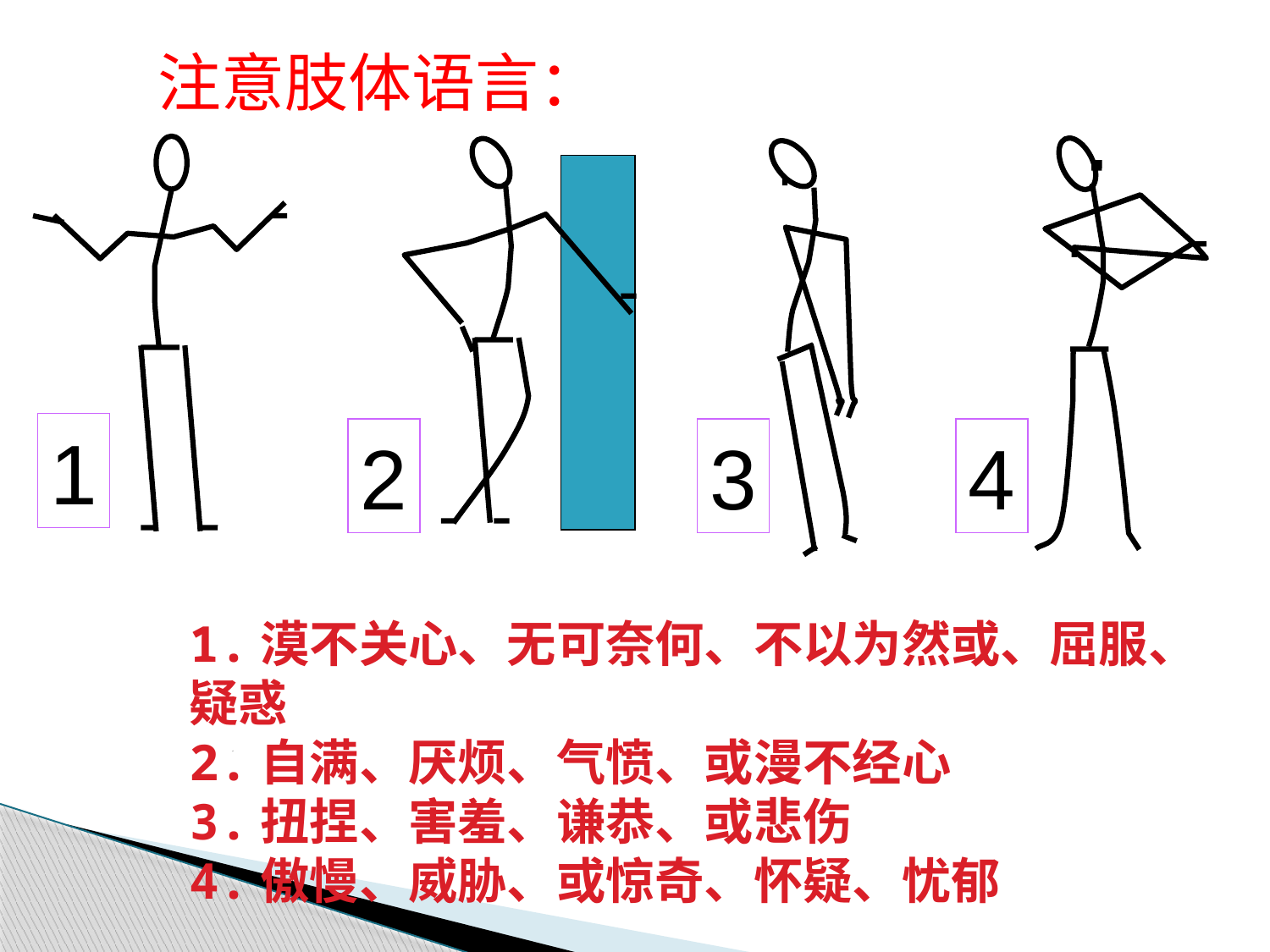

注意肢体语言：

1
2
3
4
1.漠不关心、无可奈何、不以为然或、屈服、疑惑
2.自满、厌烦、气愤、或漫不经心
3.扭捏、害羞、谦恭、或悲伤
4.傲慢、威胁、或惊奇、怀疑、忧郁

36